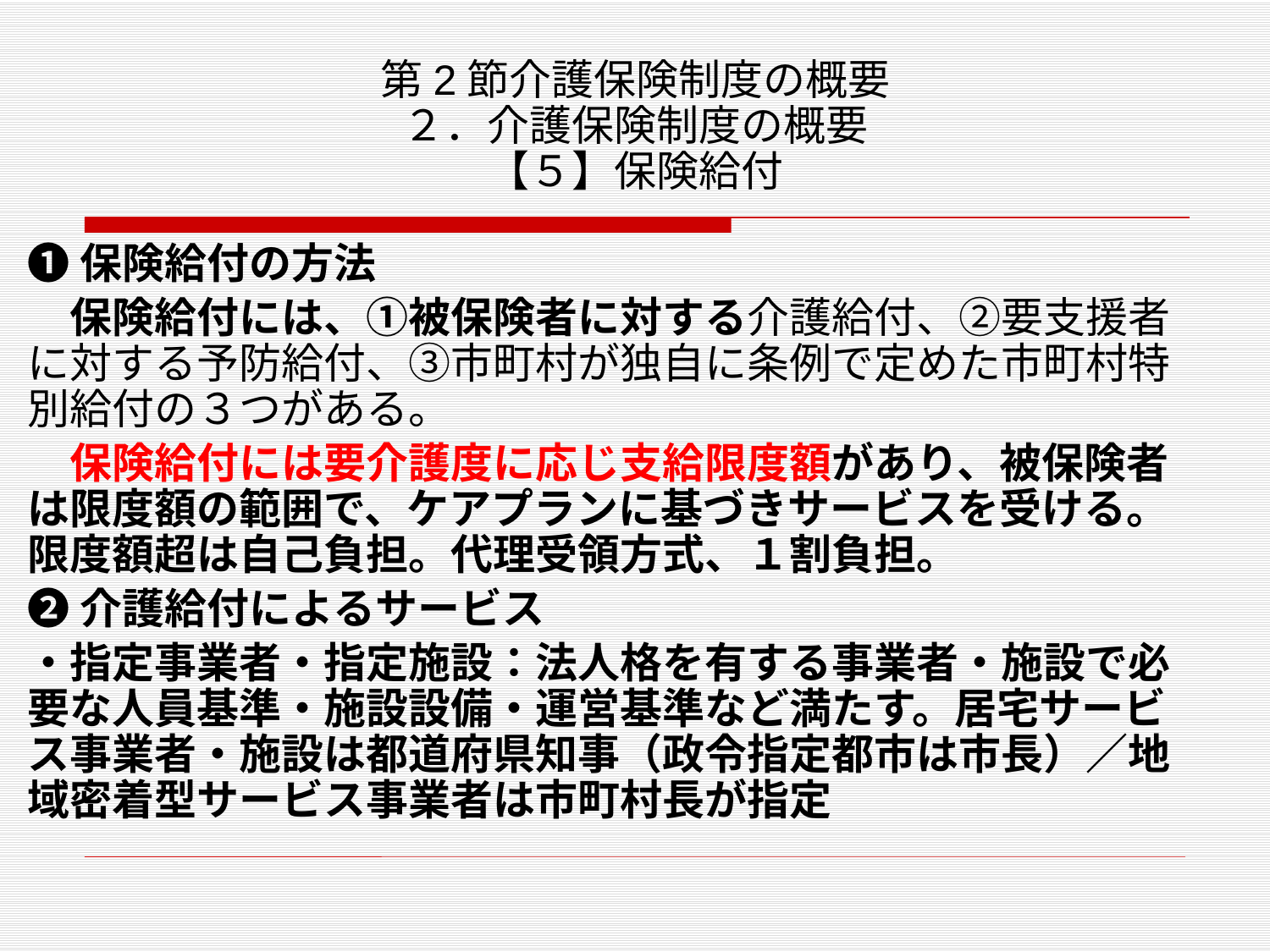

# 第2節介護保険制度の概要 ２．介護保険制度の概要 【５】保険給付
❶保険給付の方法
　保険給付には、①被保険者に対する介護給付、②要支援者に対する予防給付、③市町村が独自に条例で定めた市町村特別給付の３つがある。
　保険給付には要介護度に応じ支給限度額があり、被保険者は限度額の範囲で、ケアプランに基づきサービスを受ける。限度額超は自己負担。代理受領方式、１割負担。
❷介護給付によるサービス
・指定事業者・指定施設：法人格を有する事業者・施設で必要な人員基準・施設設備・運営基準など満たす。居宅サービス事業者・施設は都道府県知事（政令指定都市は市長）／地域密着型サービス事業者は市町村長が指定